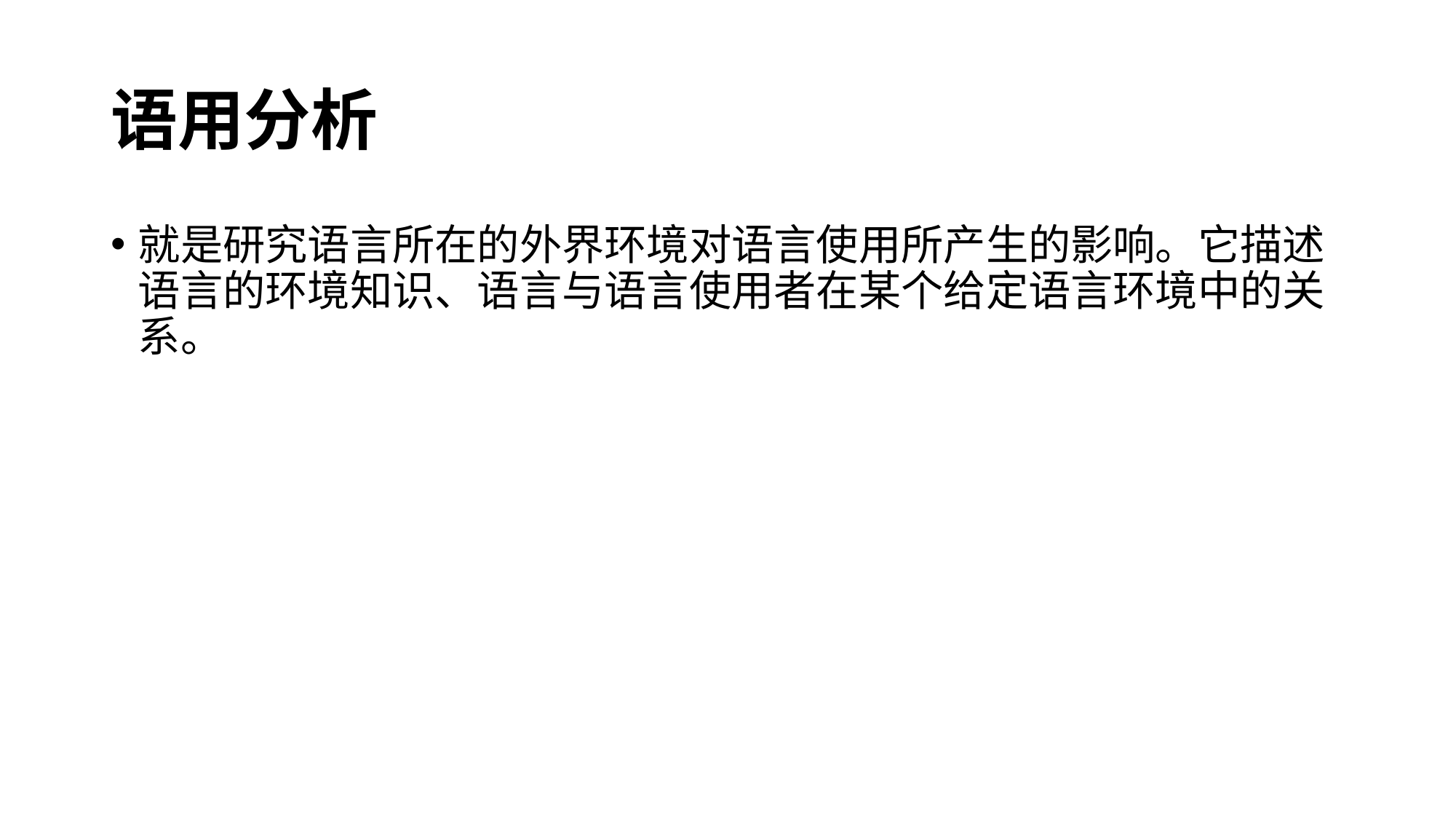

# 语用分析
就是研究语言所在的外界环境对语言使用所产生的影响。它描述语言的环境知识、语言与语言使用者在某个给定语言环境中的关系。